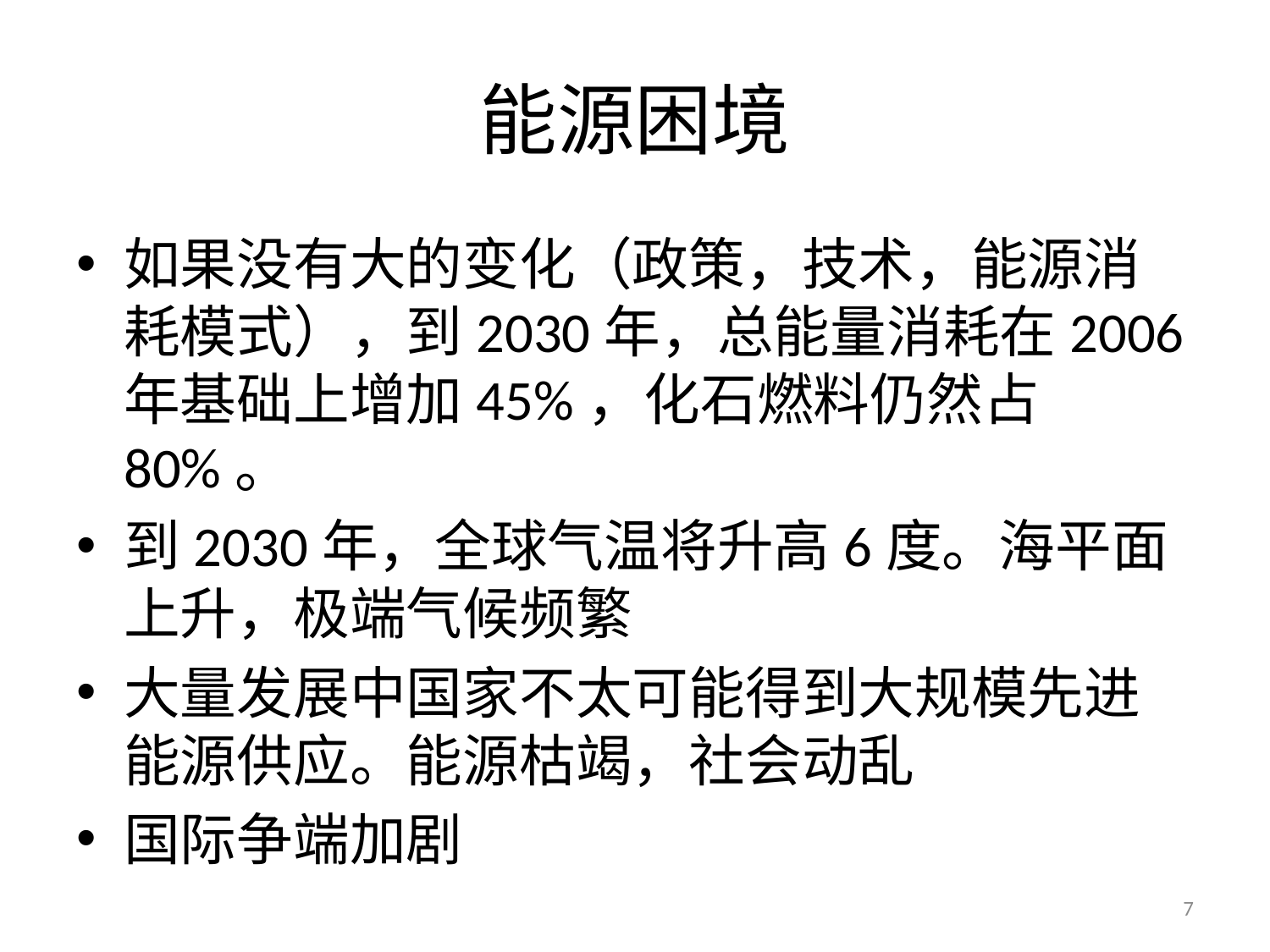

# 能源困境
如果没有大的变化（政策，技术，能源消耗模式），到2030年，总能量消耗在2006年基础上增加45%，化石燃料仍然占80%。
到2030年，全球气温将升高6度。海平面上升，极端气候频繁
大量发展中国家不太可能得到大规模先进能源供应。能源枯竭，社会动乱
国际争端加剧
7